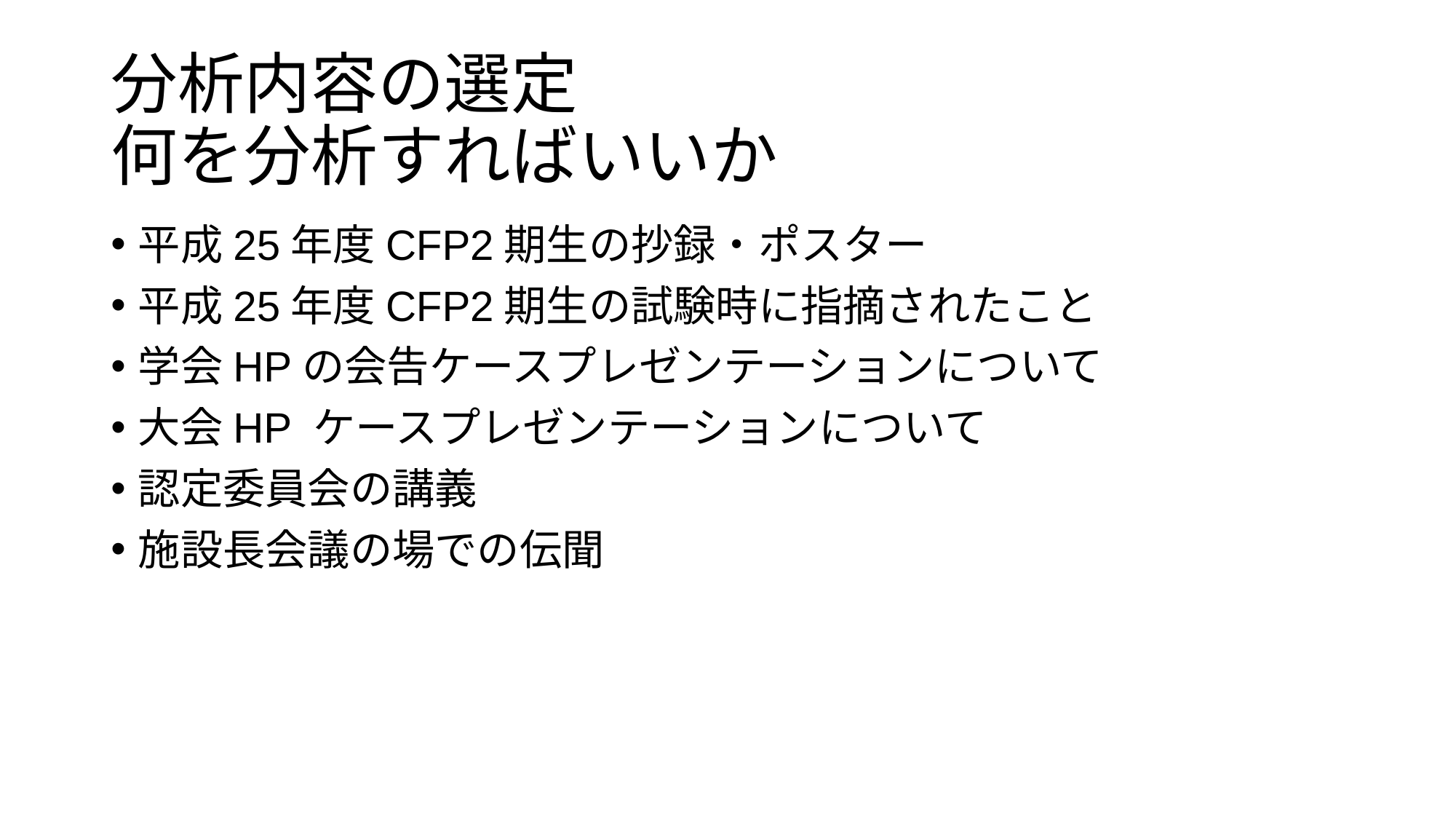

# 分析内容の選定 何を分析すればいいか
平成25年度CFP2期生の抄録・ポスター
平成25年度CFP2期生の試験時に指摘されたこと
学会HPの会告ケースプレゼンテーションについて
大会HP ケースプレゼンテーションについて
認定委員会の講義
施設長会議の場での伝聞